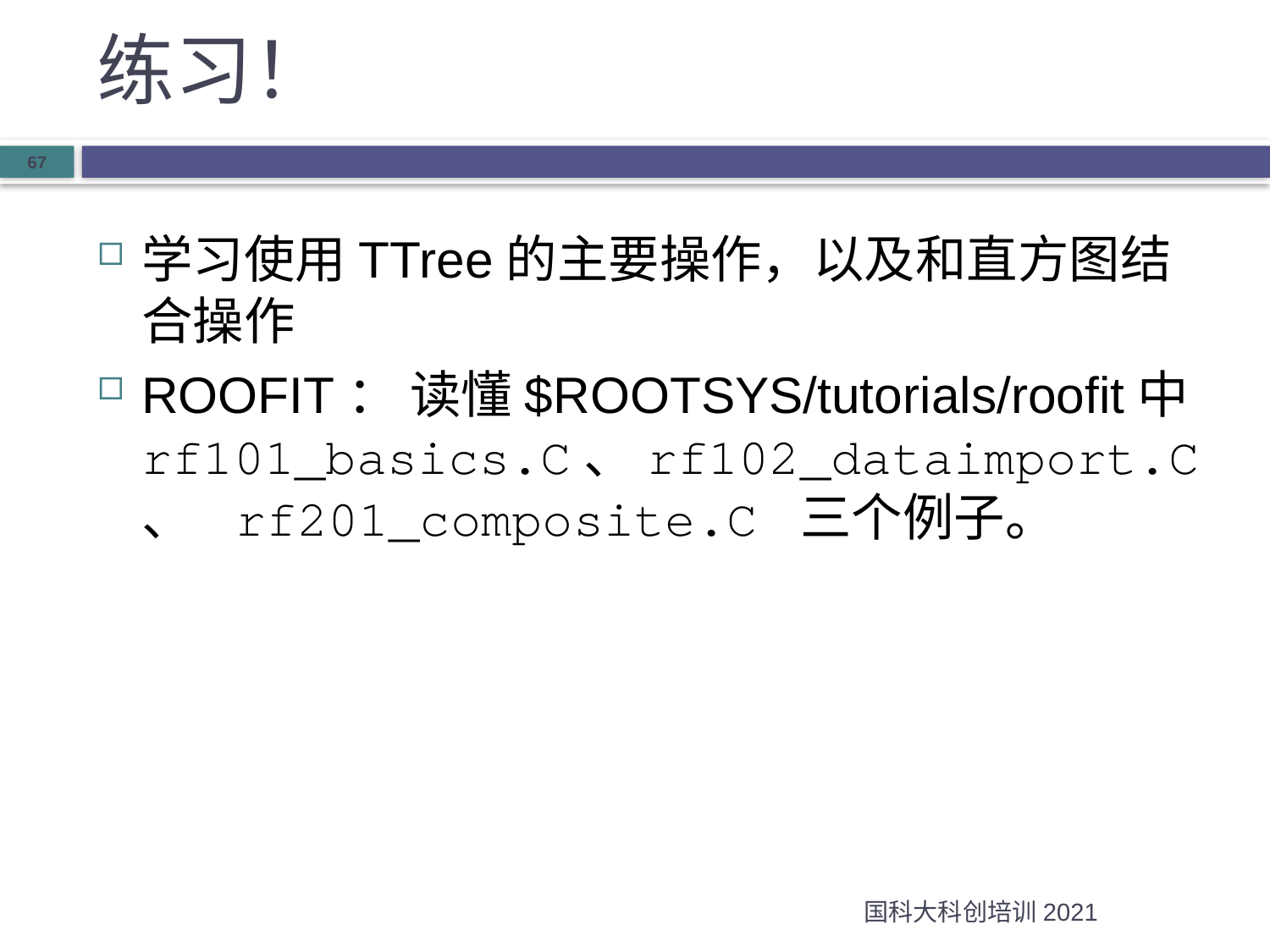

# 练习！
学习使用TTree的主要操作，以及和直方图结合操作
ROOFIT： 读懂$ROOTSYS/tutorials/roofit中rf101_basics.C、rf102_dataimport.C、 rf201_composite.C 三个例子。
国科大科创培训2021
67